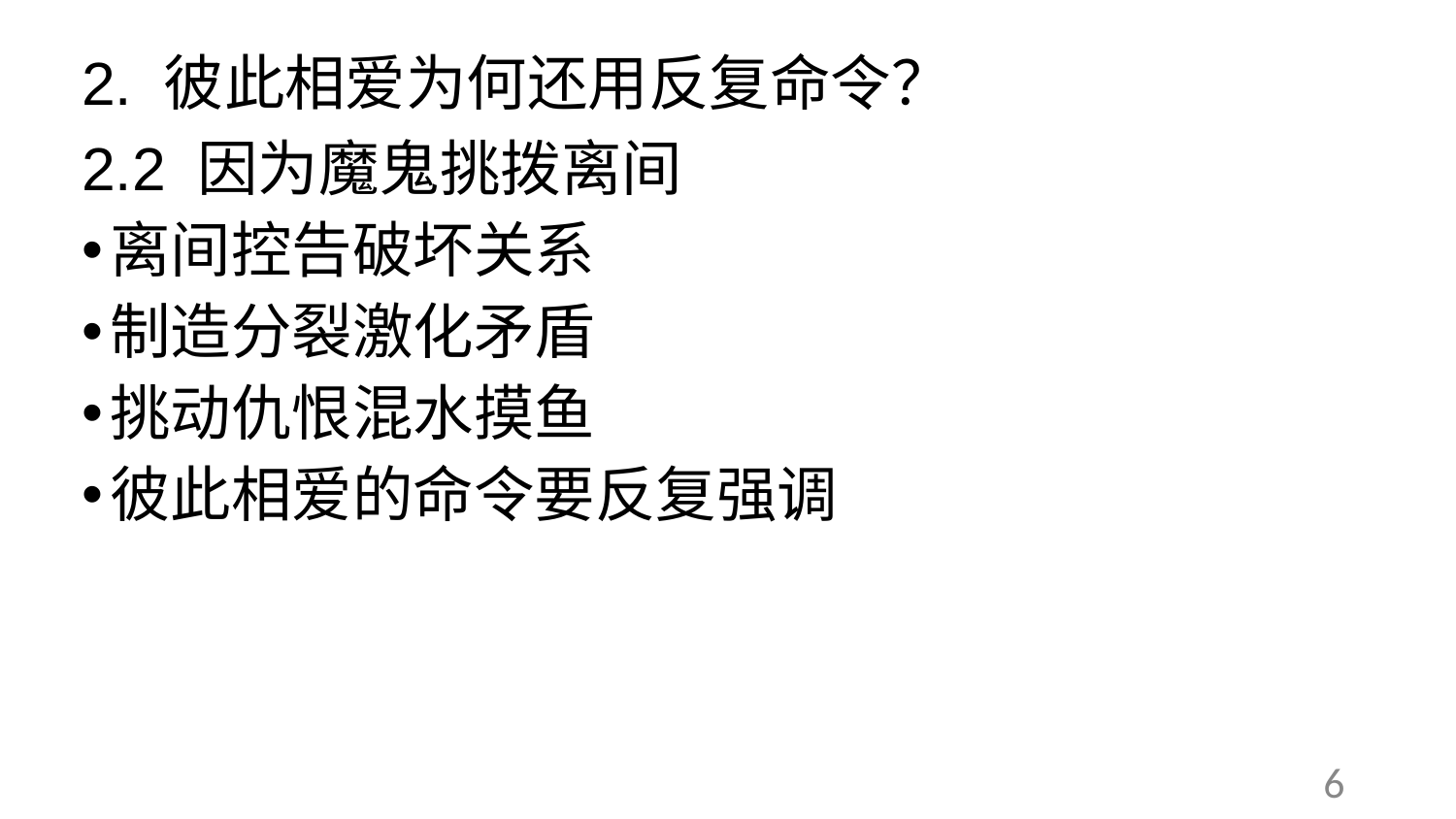

# 2. 彼此相爱为何还用反复命令？
2.2 因为魔鬼挑拨离间
离间控告破坏关系
制造分裂激化矛盾
挑动仇恨混水摸鱼
彼此相爱的命令要反复强调

6